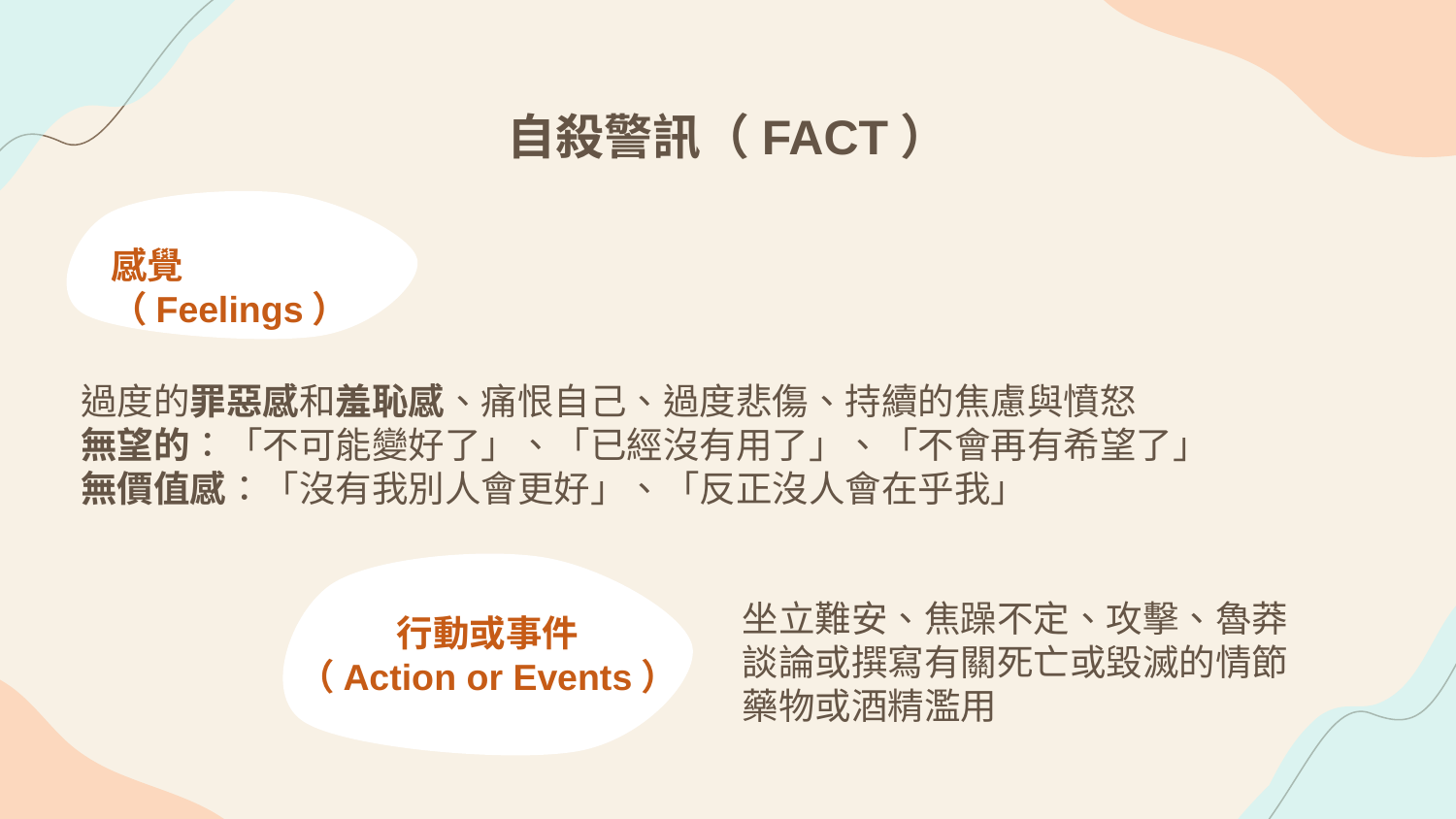

# 自殺警訊（FACT）

感覺（Feelings）
過度的罪惡感和羞恥感、痛恨自己、過度悲傷、持續的焦慮與憤怒
無望的：「不可能變好了」、「已經沒有用了」、「不會再有希望了」
無價值感：「沒有我別人會更好」、「反正沒人會在乎我」

行動或事件
（Action or Events）
坐立難安、焦躁不定、攻擊、魯莽
談論或撰寫有關死亡或毀滅的情節
藥物或酒精濫用